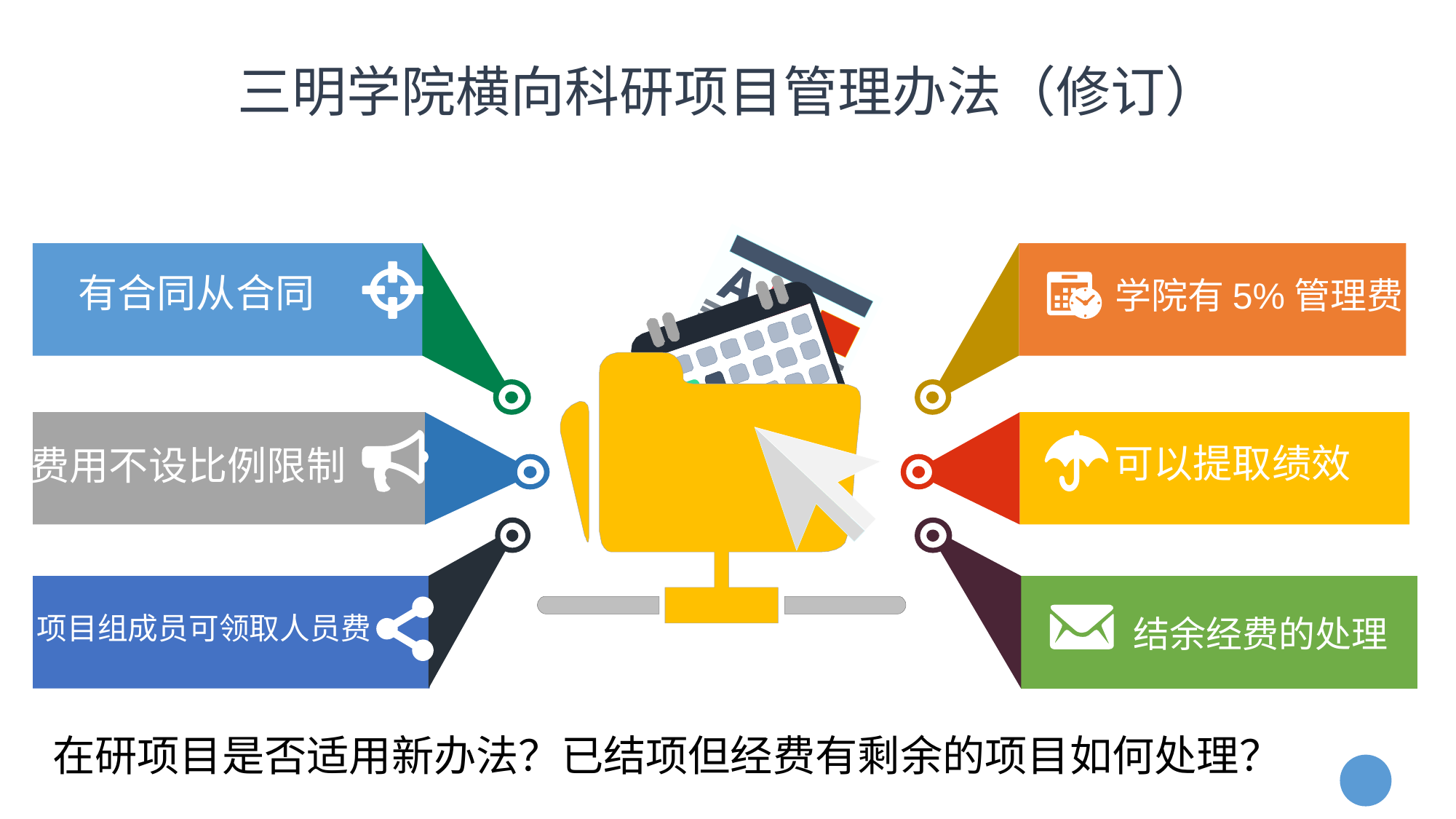

# 三明学院横向科研项目管理办法（修订）

有合同从合同

学院有5%管理费

费用不设比例限制

可以提取绩效

项目组成员可领取人员费

结余经费的处理

在研项目是否适用新办法？已结项但经费有剩余的项目如何处理？
37